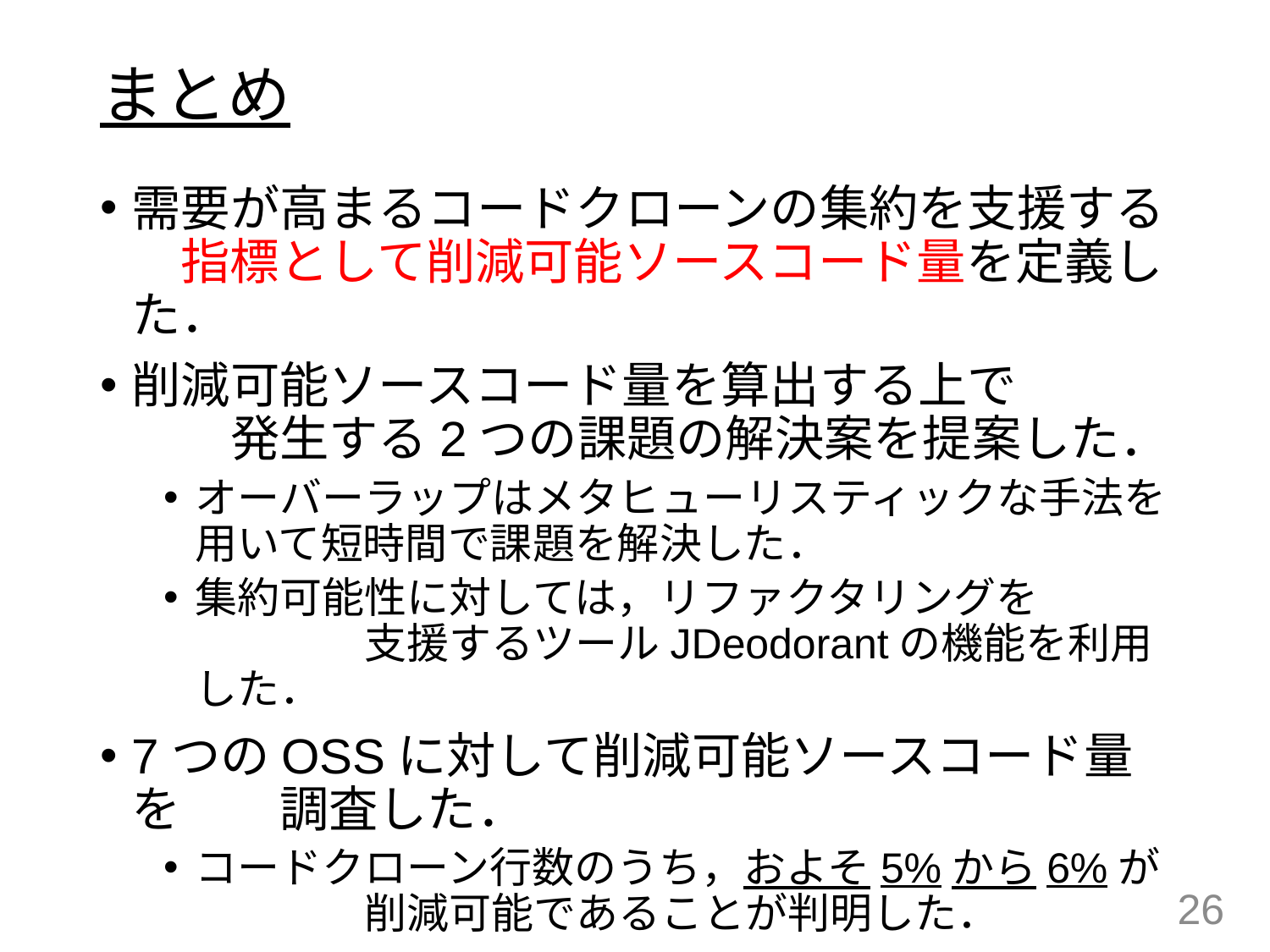

# まとめ
需要が高まるコードクローンの集約を支援する　指標として削減可能ソースコード量を定義した．
削減可能ソースコード量を算出する上で　　　　　発生する2つの課題の解決案を提案した．
オーバーラップはメタヒューリスティックな手法を用いて短時間で課題を解決した．
集約可能性に対しては，リファクタリングを　　　　　　　支援するツールJDeodorantの機能を利用した．
7つのOSSに対して削減可能ソースコード量を　　調査した．
コードクローン行数のうち，およそ5%から6%が　　　　削減可能であることが判明した．
26